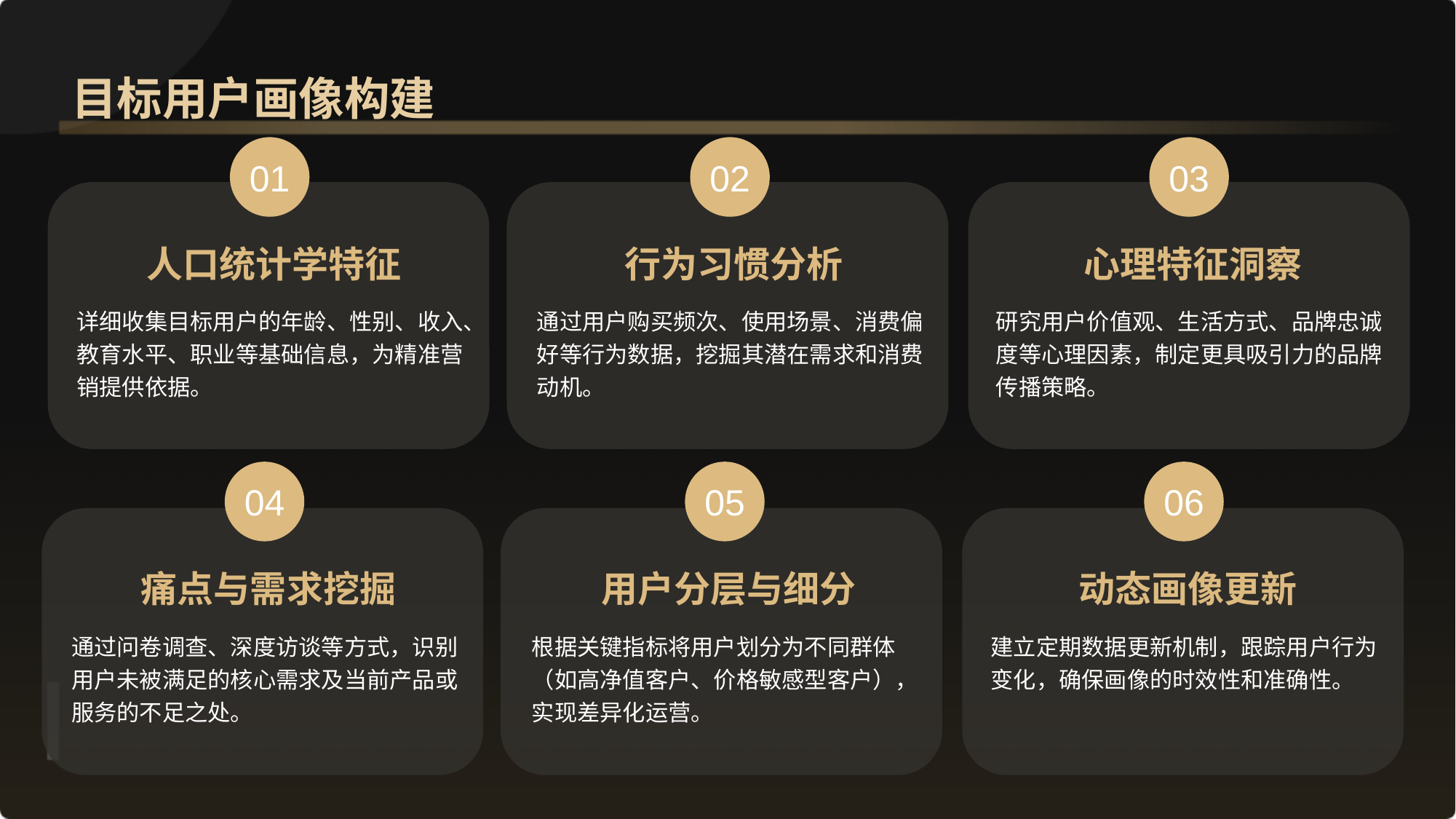

目标用户画像构建
01
02
03

人口统计学特征
行为习惯分析
心理特征洞察
详细收集目标用户的年龄、性别、收入、教育水平、职业等基础信息，为精准营销提供依据。
通过用户购买频次、使用场景、消费偏好等行为数据，挖掘其潜在需求和消费动机。
研究用户价值观、生活方式、品牌忠诚度等心理因素，制定更具吸引力的品牌传播策略。
04
05
06

痛点与需求挖掘
用户分层与细分
动态画像更新
通过问卷调查、深度访谈等方式，识别用户未被满足的核心需求及当前产品或服务的不足之处。
根据关键指标将用户划分为不同群体（如高净值客户、价格敏感型客户），实现差异化运营。
建立定期数据更新机制，跟踪用户行为变化，确保画像的时效性和准确性。